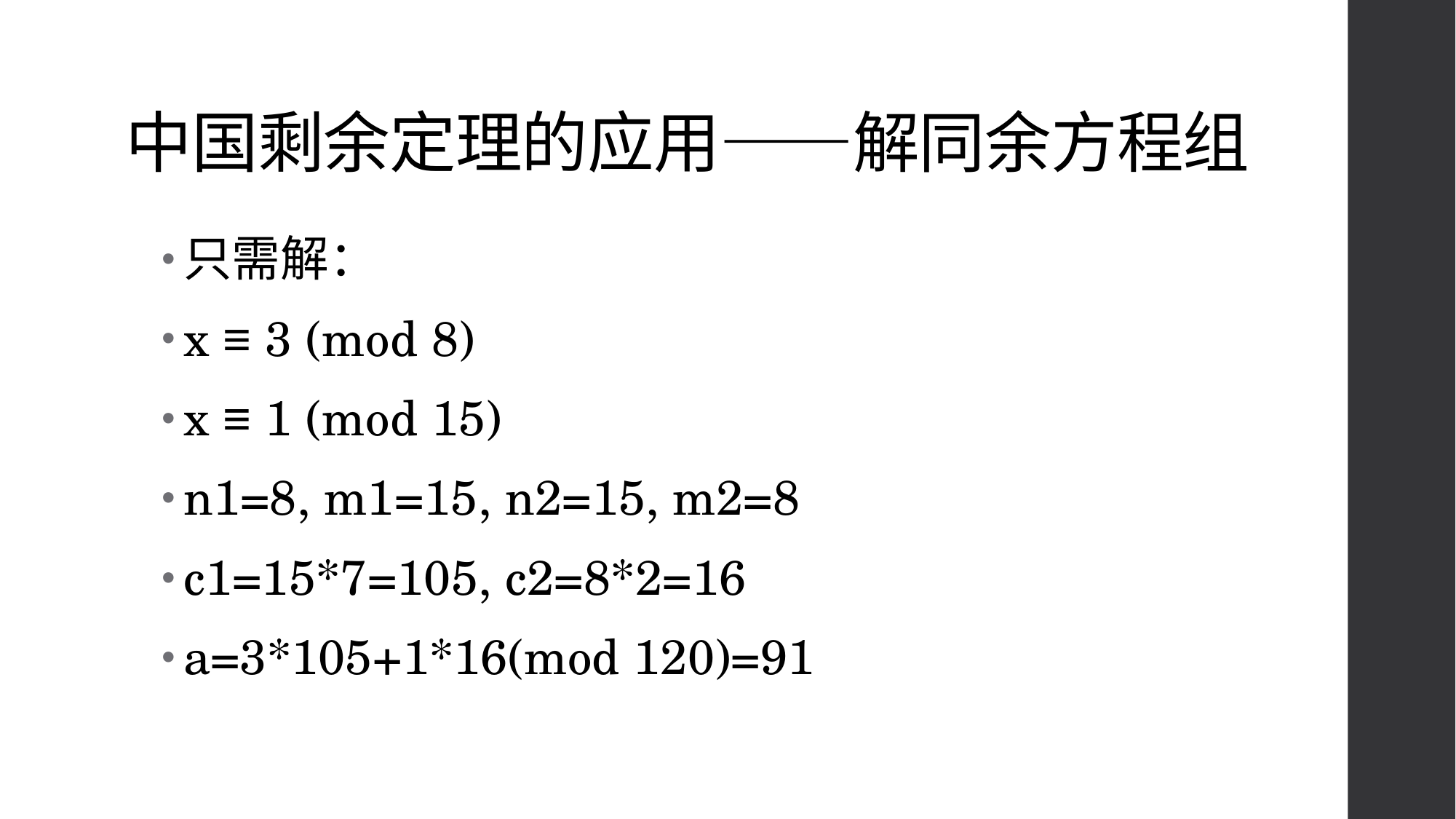

# 中国剩余定理的应用——解同余方程组
只需解：
x ≡ 3 (mod 8)
x ≡ 1 (mod 15)
n1=8, m1=15, n2=15, m2=8
c1=15*7=105, c2=8*2=16
a=3*105+1*16(mod 120)=91